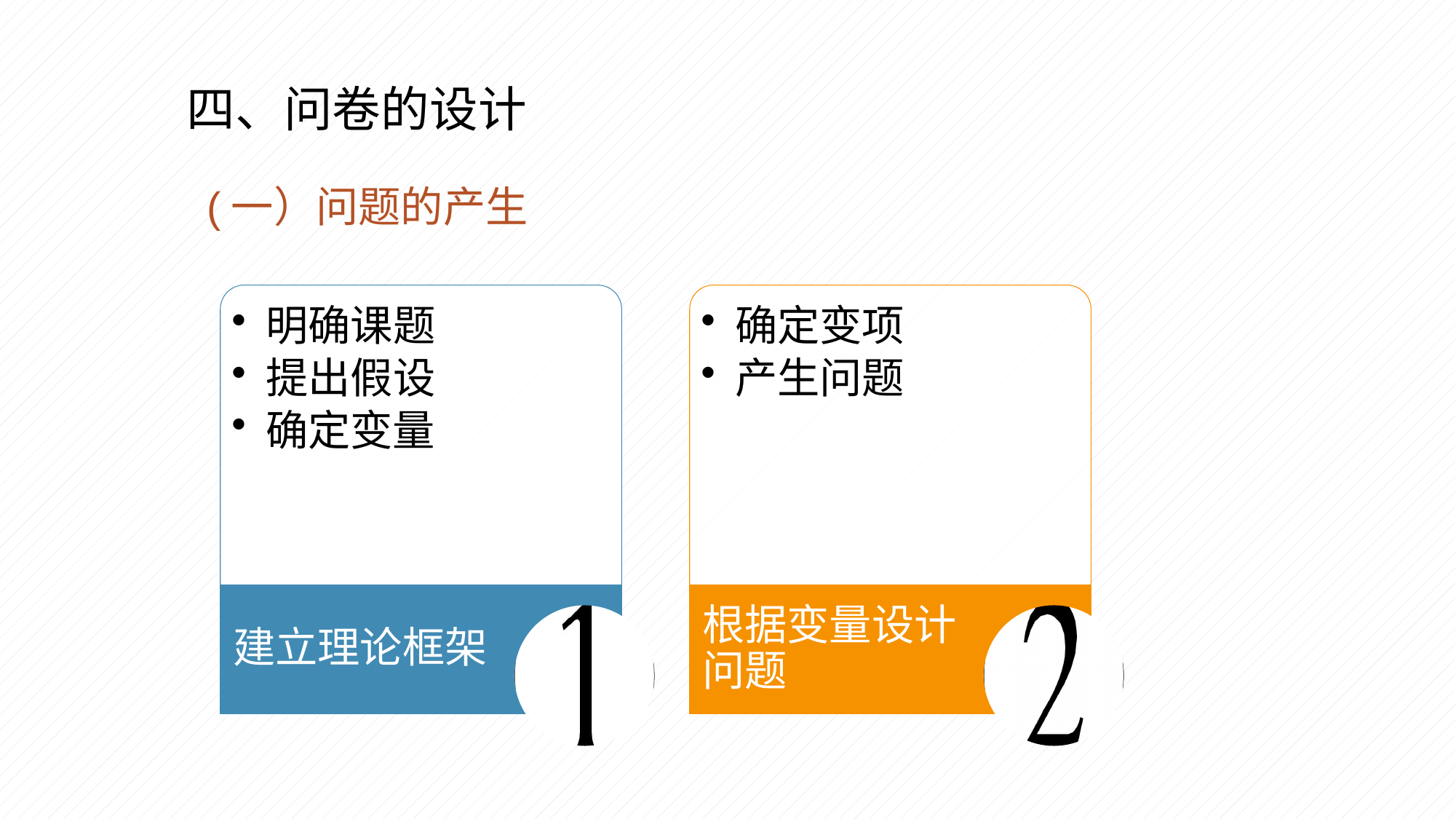

四、问卷的设计
(一）问题的产生
明确课题
提出假设
确定变量
建立理论框架
确定变项
产生问题
根据变量设计问题